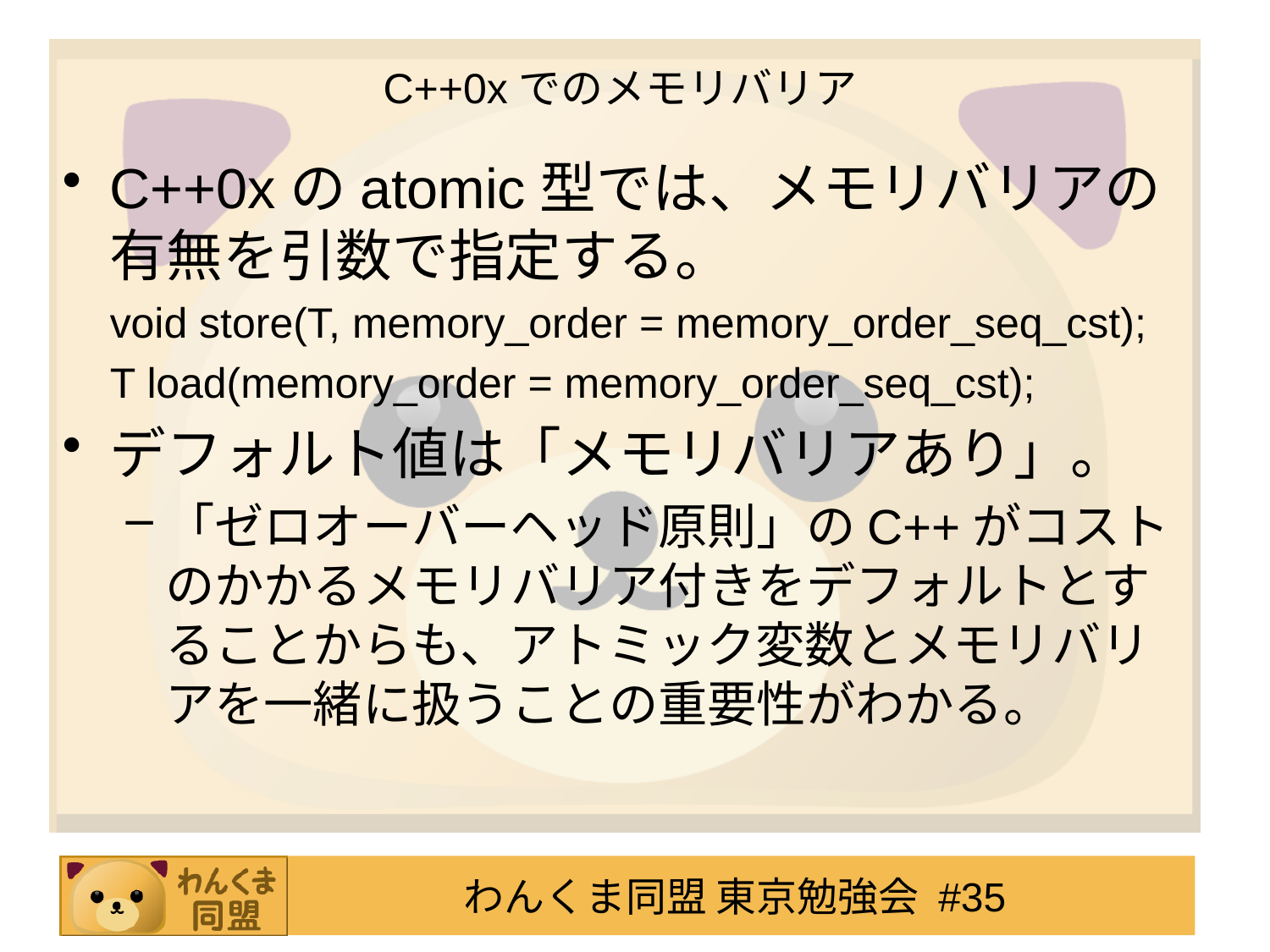

# C++0xでのメモリバリア
C++0xのatomic型では、メモリバリアの有無を引数で指定する。
	void store(T, memory_order = memory_order_seq_cst);
	T load(memory_order = memory_order_seq_cst);
デフォルト値は「メモリバリアあり」。
「ゼロオーバーヘッド原則」のC++がコストのかかるメモリバリア付きをデフォルトとすることからも、アトミック変数とメモリバリアを一緒に扱うことの重要性がわかる。